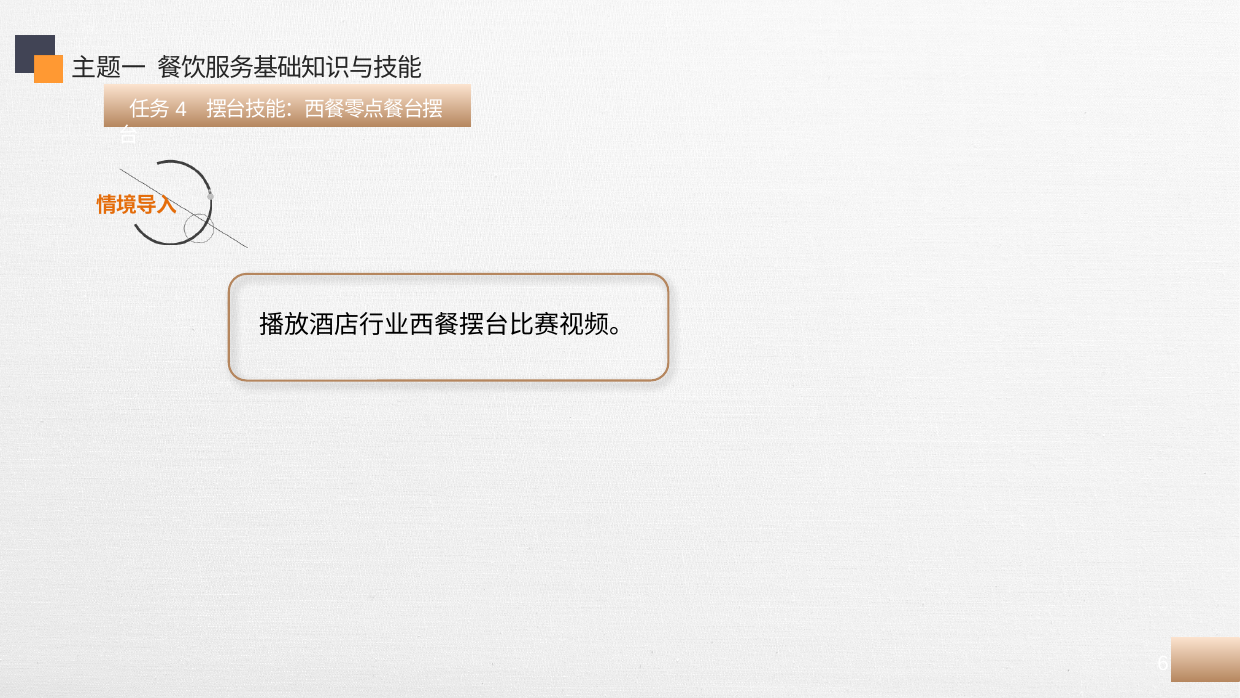

主题一  餐饮服务基础知识与技能

 任务4   摆台技能：西餐零点餐台摆台

播放酒店行业西餐摆台比赛视频。